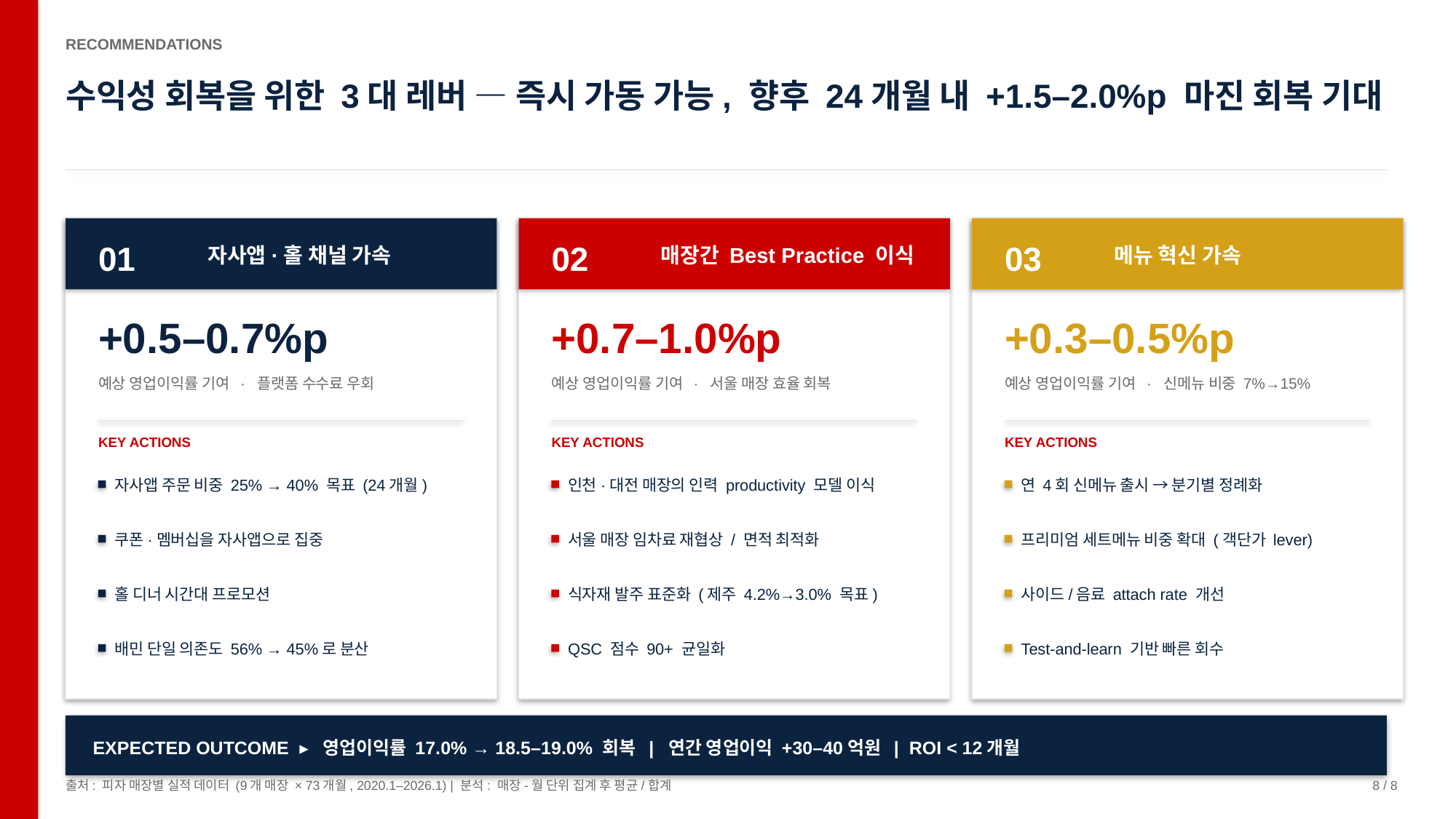

RECOMMENDATIONS
수익성 회복을 위한 3대 레버 — 즉시 가동 가능, 향후 24개월 내 +1.5–2.0%p 마진 회복 기대

01
02
03
자사앱·홀 채널 가속
매장간 Best Practice 이식
메뉴 혁신 가속
+0.5–0.7%p
+0.7–1.0%p
+0.3–0.5%p
예상 영업이익률 기여  ·  플랫폼 수수료 우회
예상 영업이익률 기여  ·  서울 매장 효율 회복
예상 영업이익률 기여  ·  신메뉴 비중 7%→15%

KEY ACTIONS
KEY ACTIONS
KEY ACTIONS
자사앱 주문 비중 25% → 40% 목표 (24개월)
인천·대전 매장의 인력 productivity 모델 이식
연 4회 신메뉴 출시 → 분기별 정례화

쿠폰·멤버십을 자사앱으로 집중
서울 매장 임차료 재협상 / 면적 최적화
프리미엄 세트메뉴 비중 확대 (객단가 lever)

홀 디너 시간대 프로모션
식자재 발주 표준화 (제주 4.2%→3.0% 목표)
사이드/음료 attach rate 개선

배민 단일 의존도 56% → 45%로 분산
QSC 점수 90+ 균일화
Test-and-learn 기반 빠른 회수

EXPECTED OUTCOME  ▸  영업이익률 17.0% → 18.5–19.0% 회복  |  연간 영업이익 +30–40억원  |  ROI < 12개월
출처: 피자 매장별 실적 데이터 (9개 매장 × 73개월, 2020.1–2026.1) | 분석: 매장-월 단위 집계 후 평균/합계
8 / 8